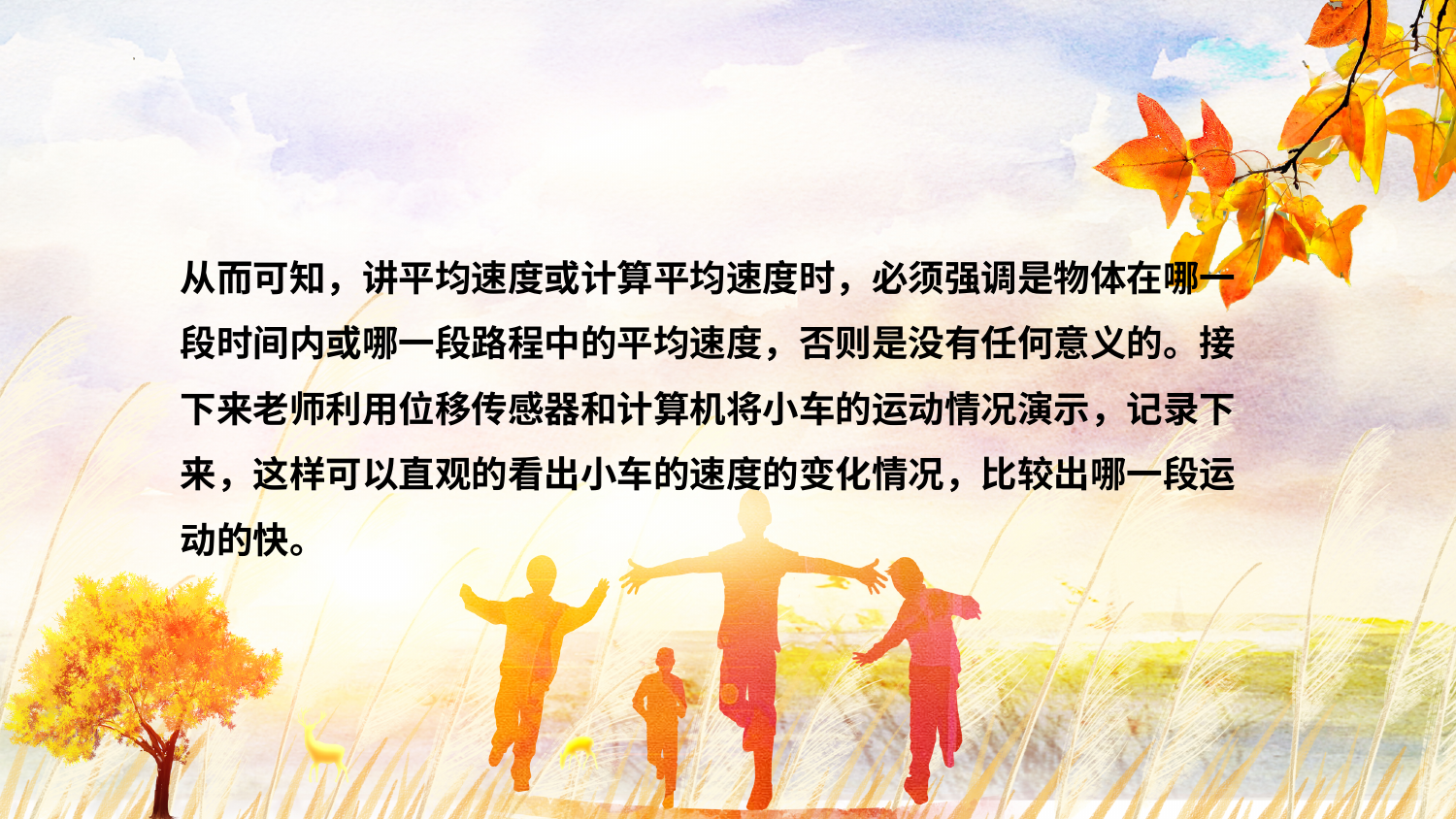

从而可知，讲平均速度或计算平均速度时，必须强调是物体在哪一段时间内或哪一段路程中的平均速度，否则是没有任何意义的。接下来老师利用位移传感器和计算机将小车的运动情况演示，记录下来，这样可以直观的看出小车的速度的变化情况，比较出哪一段运动的快。